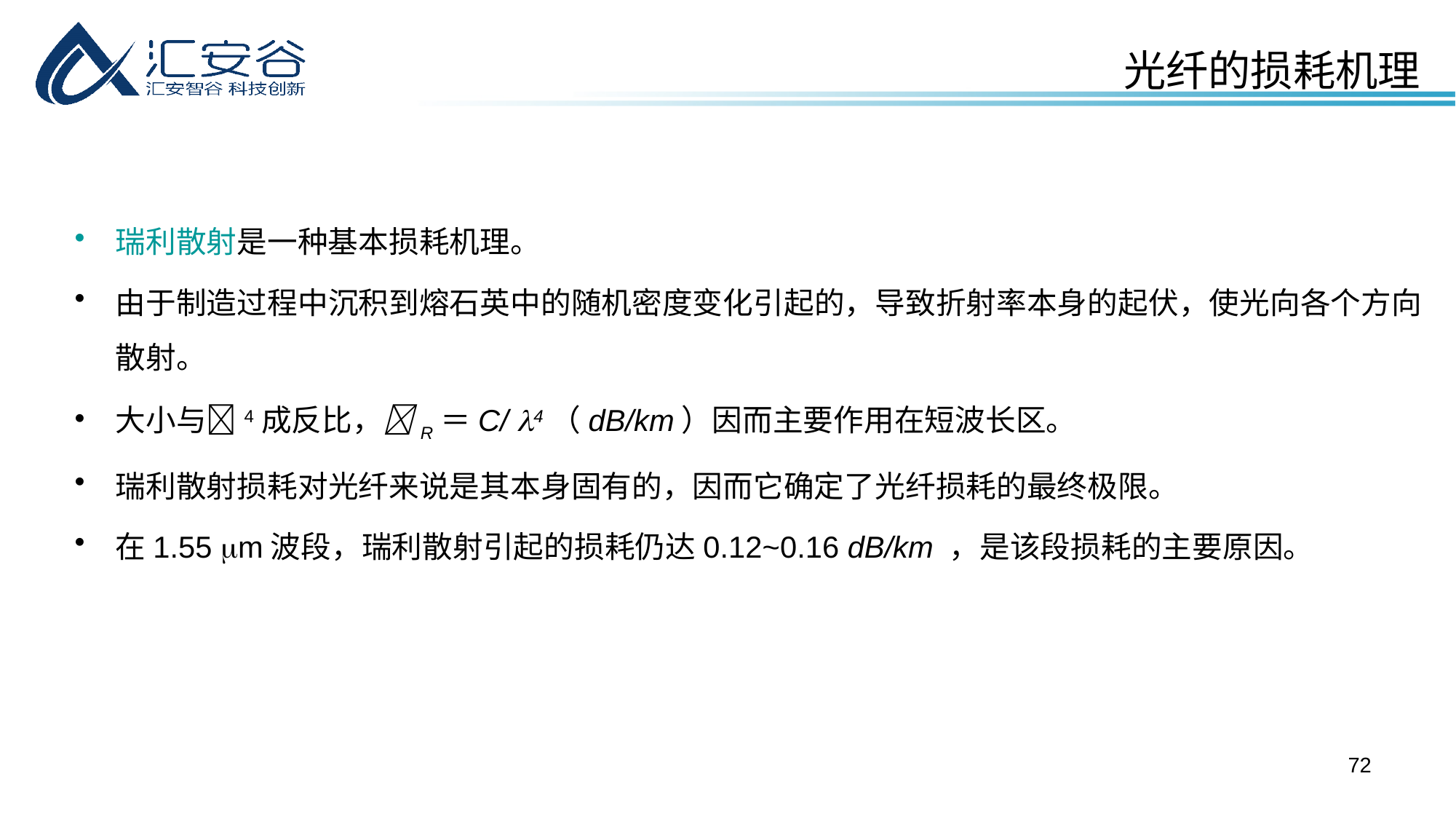

光纤的损耗机理
瑞利散射是一种基本损耗机理。
由于制造过程中沉积到熔石英中的随机密度变化引起的，导致折射率本身的起伏，使光向各个方向散射。
大小与λ4成反比，αR＝C/ λ4（dB/km）因而主要作用在短波长区。
瑞利散射损耗对光纤来说是其本身固有的，因而它确定了光纤损耗的最终极限。
在1.55 μm波段，瑞利散射引起的损耗仍达0.12~0.16 dB/km ，是该段损耗的主要原因。
72